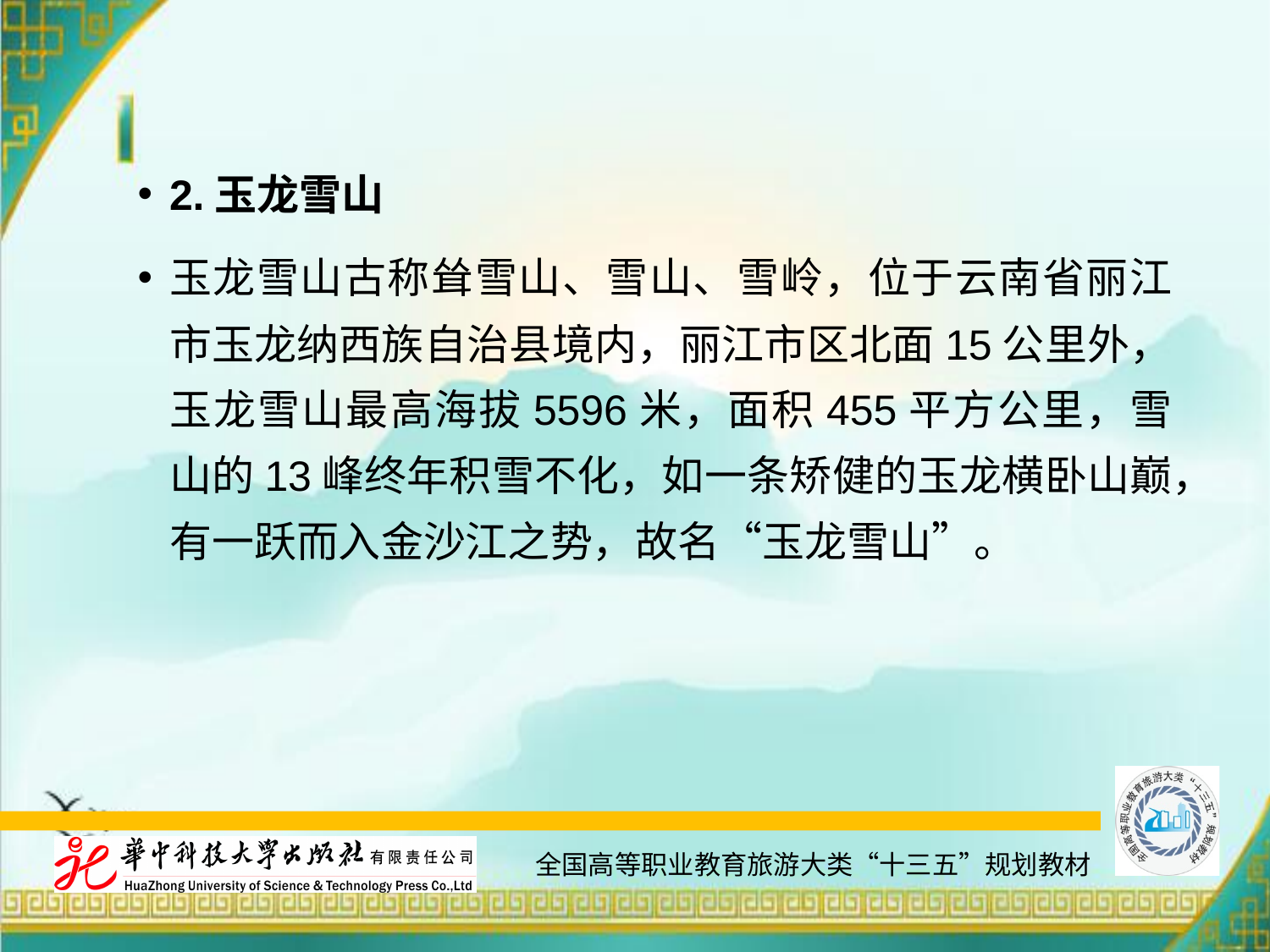

#
2.玉龙雪山
玉龙雪山古称耸雪山、雪山、雪岭，位于云南省丽江市玉龙纳西族自治县境内，丽江市区北面15公里外，玉龙雪山最高海拔5596米，面积455平方公里，雪山的13峰终年积雪不化，如一条矫健的玉龙横卧山巅，有一跃而入金沙江之势，故名“玉龙雪山”。